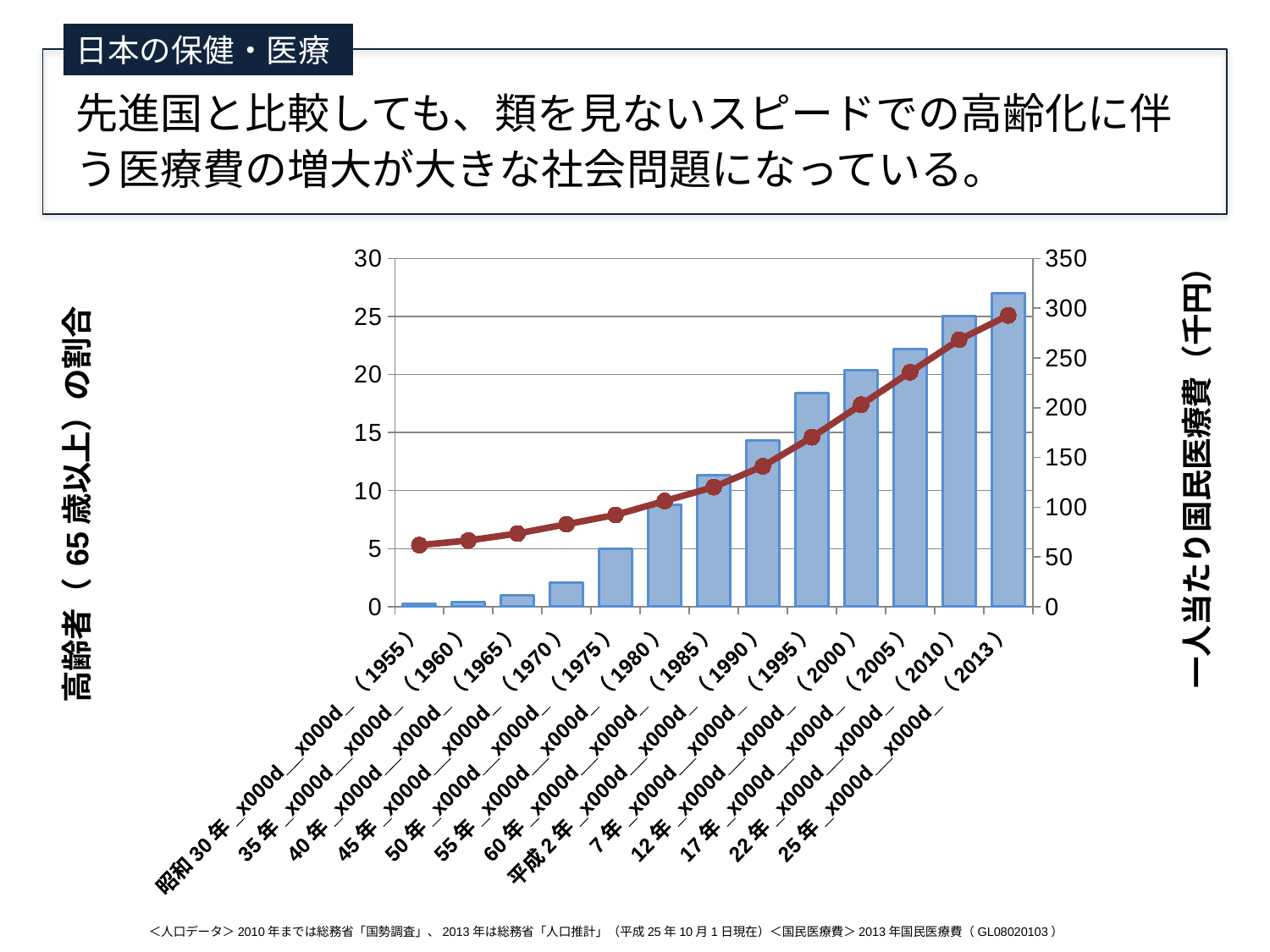

日本の保健・医療

先進国と比較しても、類を見ないスピードでの高齢化に伴う医療費の増大が大きな社会問題になっている。

### Chart

| Category |  |  |
|---|---|---|
| 昭和30年_x000d__x000d_（1955） | 2.7 | 5.3 |
| 35年_x000d__x000d_（1960） | 4.4 | 5.7 |
| 40年_x000d__x000d_（1965） | 11.4 | 6.3 |
| 45年_x000d__x000d_（1970） | 24.1 | 7.1 |
| 50年_x000d__x000d_（1975） | 57.9 | 7.9 |
| 55年_x000d__x000d_（1980） | 102.3 | 9.1 |
| 60年_x000d__x000d_（1985） | 132.3 | 10.3 |
| 平成2年_x000d__x000d_（1990） | 166.7 | 12.1 |
| 7年_x000d__x000d_（1995） | 214.7 | 14.6 |
| 12年_x000d__x000d_（2000） | 237.5 | 17.4 |
| 17年_x000d__x000d_（2005） | 259.3 | 20.2 |
| 22年_x000d__x000d_（2010） | 292.2 | 23.0 |
| 25年_x000d__x000d_（2013） | 314.7 | 25.1 |
＜人口データ＞2010年までは総務省「国勢調査」、2013年は総務省「人口推計」（平成25年10月1日現在）＜国民医療費＞2013年国民医療費（GL08020103）